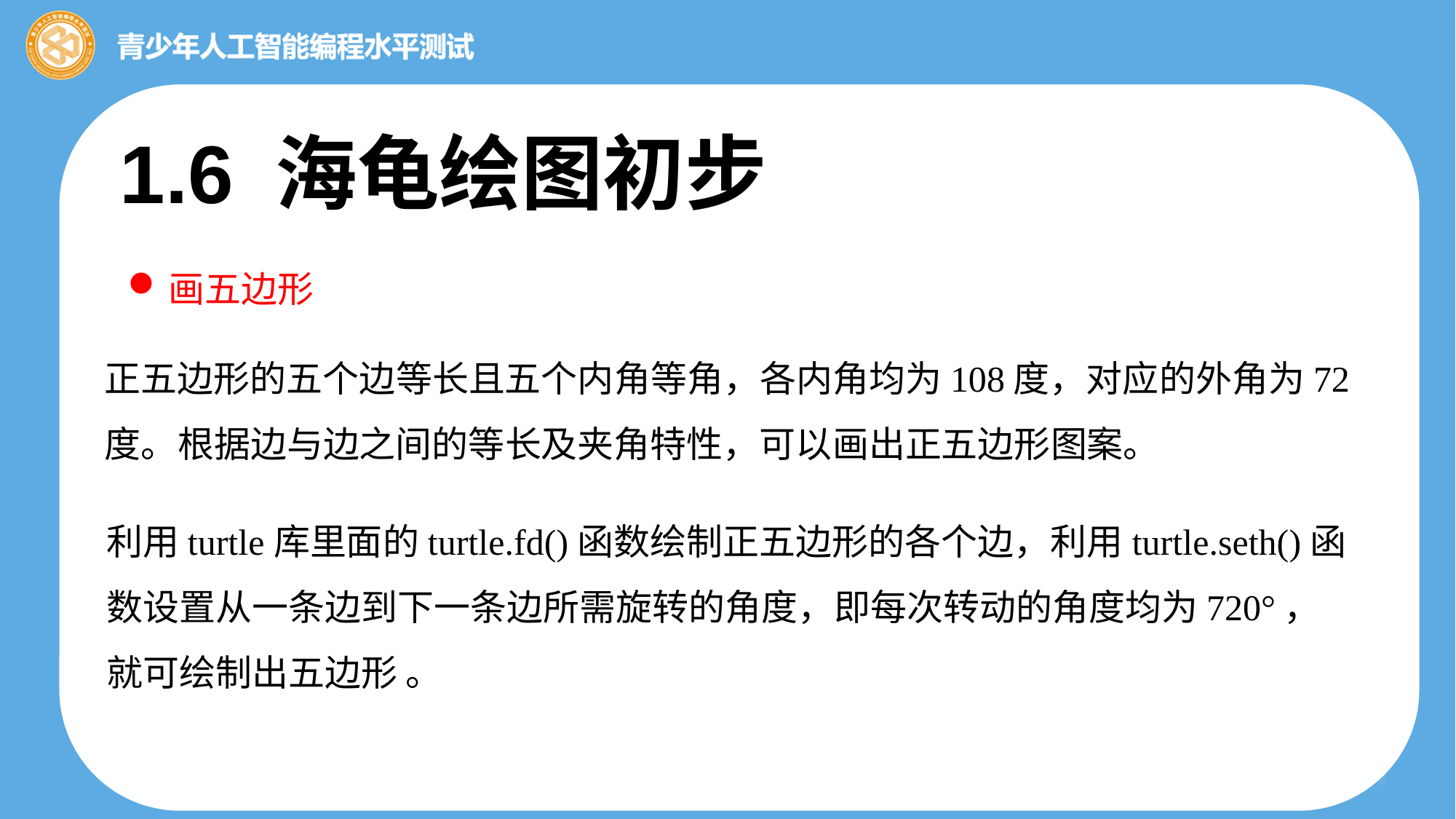

1.6 海龟绘图初步
画五边形
正五边形的五个边等长且五个内角等角，各内角均为108度，对应的外角为72度。根据边与边之间的等长及夹角特性，可以画出正五边形图案。
利用turtle库里面的turtle.fd()函数绘制正五边形的各个边，利用turtle.seth()函数设置从一条边到下一条边所需旋转的角度，即每次转动的角度均为720°，就可绘制出五边形 。